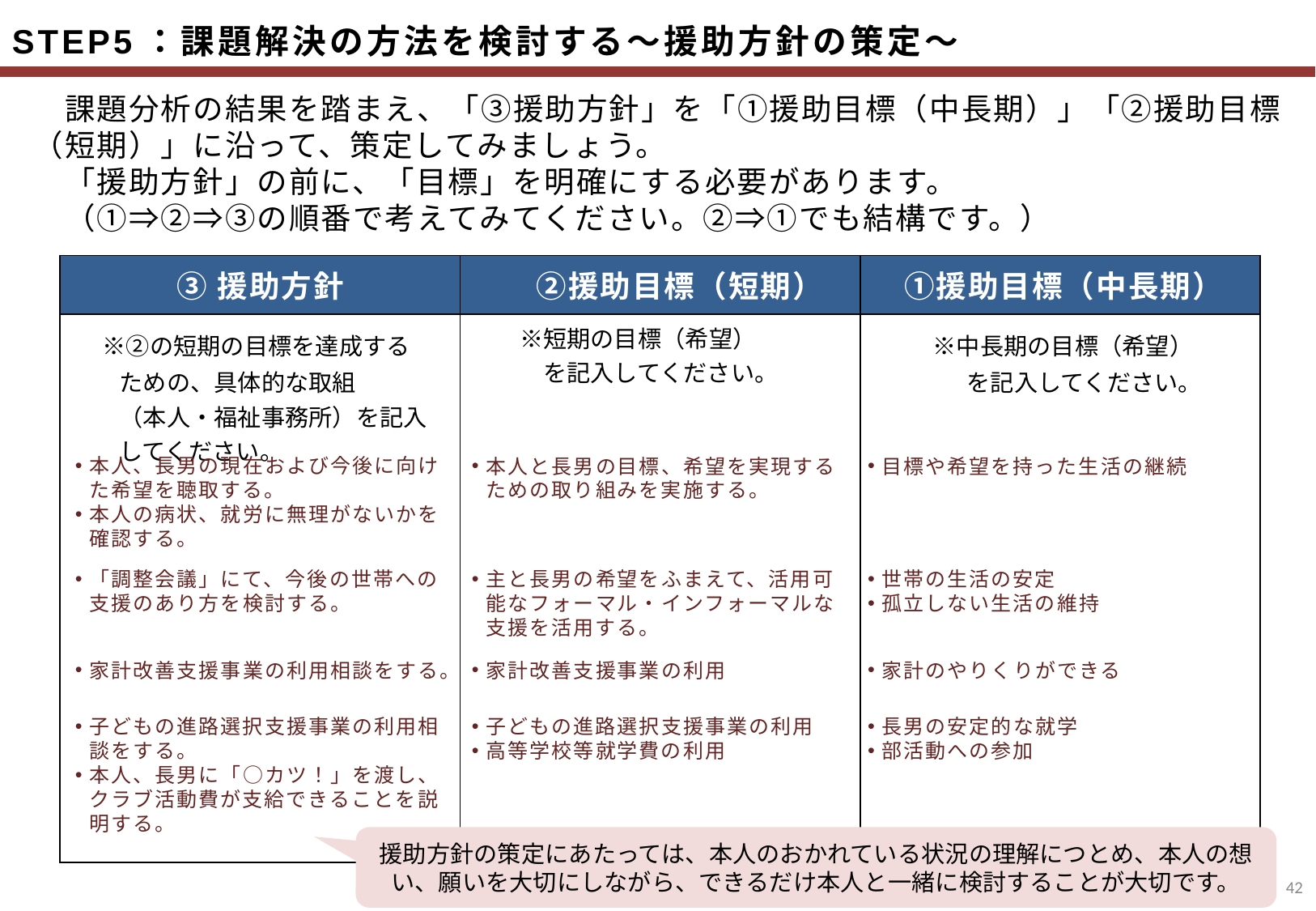

STEP5：課題解決の方法を検討する～援助方針の策定～
　課題分析の結果を踏まえ、「③援助方針」を「①援助目標（中長期）」「②援助目標（短期）」に沿って、策定してみましょう。
　「援助方針」の前に、「目標」を明確にする必要があります。
　（①⇒②⇒③の順番で考えてみてください。②⇒①でも結構です。）
| ③援助方針 | ②援助目標（短期） | ①援助目標（中長期） |
| --- | --- | --- |
| ※②の短期の目標を達成する 　　ための、具体的な取組 　　（本人・福祉事務所）を記入 　　してください。 | ※短期の目標（希望） 　　　を記入してください。 | ※中長期の目標（希望） 　　　　を記入してください。 |
本人、長男の現在および今後に向けた希望を聴取する。
本人の病状、就労に無理がないかを確認する。

本人と長男の目標、希望を実現するための取り組みを実施する。
目標や希望を持った生活の継続
「調整会議」にて、今後の世帯への支援のあり方を検討する。
主と長男の希望をふまえて、活用可能なフォーマル・インフォーマルな支援を活用する。
世帯の生活の安定
孤立しない生活の維持
家計改善支援事業の利用相談をする。
家計改善支援事業の利用

家計のやりくりができる
長男の安定的な就学
部活動への参加
子どもの進路選択支援事業の利用相談をする。
本人、長男に「○カツ！」を渡し、クラブ活動費が支給できることを説明する。
子どもの進路選択支援事業の利用
高等学校等就学費の利用
援助方針の策定にあたっては、本人のおかれている状況の理解につとめ、本人の想い、願いを大切にしながら、できるだけ本人と一緒に検討することが大切です。
42
記入後、グループで共有してみましょう。